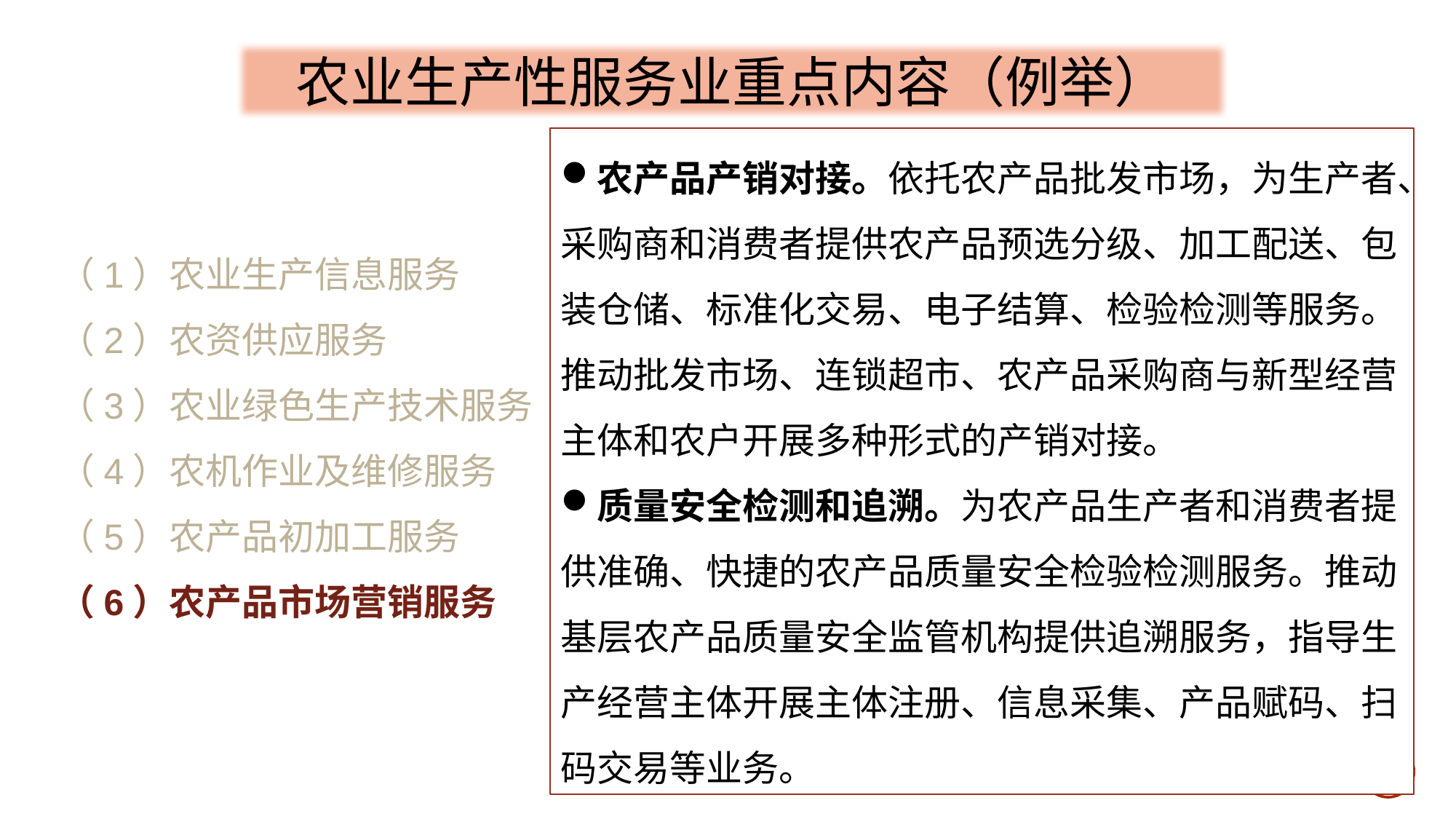

农业生产性服务业重点内容（例举）
农产品产销对接。依托农产品批发市场，为生产者、采购商和消费者提供农产品预选分级、加工配送、包装仓储、标准化交易、电子结算、检验检测等服务。推动批发市场、连锁超市、农产品采购商与新型经营主体和农户开展多种形式的产销对接。
质量安全检测和追溯。为农产品生产者和消费者提供准确、快捷的农产品质量安全检验检测服务。推动基层农产品质量安全监管机构提供追溯服务，指导生产经营主体开展主体注册、信息采集、产品赋码、扫码交易等业务。
（1）农业生产信息服务
（2）农资供应服务
（3）农业绿色生产技术服务
（4）农机作业及维修服务
（5）农产品初加工服务
（6）农产品市场营销服务